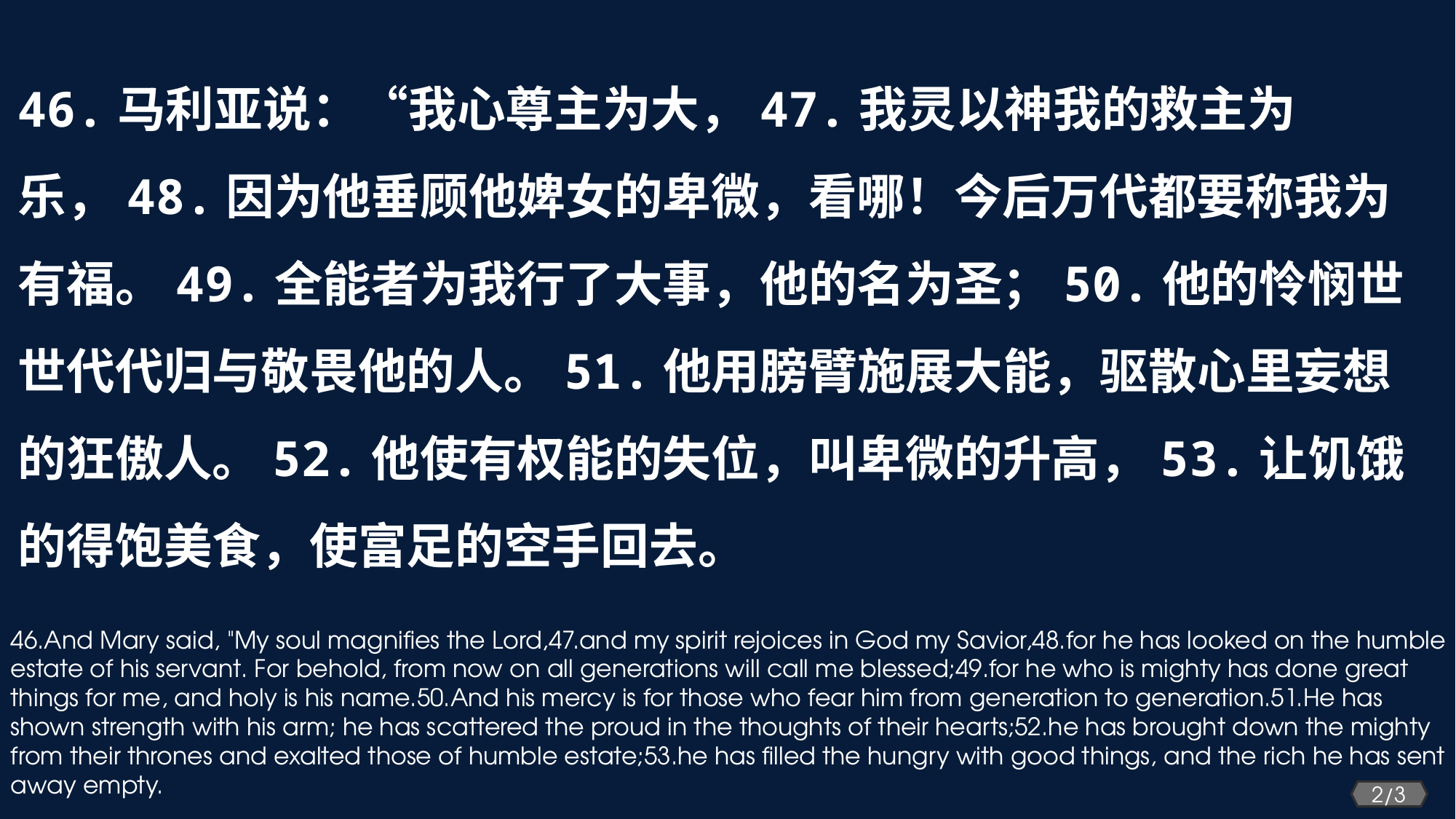

46.马利亚说：“我心尊主为大，47.我灵以神我的救主为乐，48.因为他垂顾他婢女的卑微，看哪！今后万代都要称我为有福。49.全能者为我行了大事，他的名为圣；50.他的怜悯世世代代归与敬畏他的人。51.他用膀臂施展大能，驱散心里妄想的狂傲人。52.他使有权能的失位，叫卑微的升高，53.让饥饿的得饱美食，使富足的空手回去。
46.And Mary said, "My soul magnifies the Lord,47.and my spirit rejoices in God my Savior,48.for he has looked on the humble estate of his servant. For behold, from now on all generations will call me blessed;49.for he who is mighty has done great things for me, and holy is his name.50.And his mercy is for those who fear him from generation to generation.51.He has shown strength with his arm; he has scattered the proud in the thoughts of their hearts;52.he has brought down the mighty from their thrones and exalted those of humble estate;53.he has filled the hungry with good things, and the rich he has sent away empty.
2/3